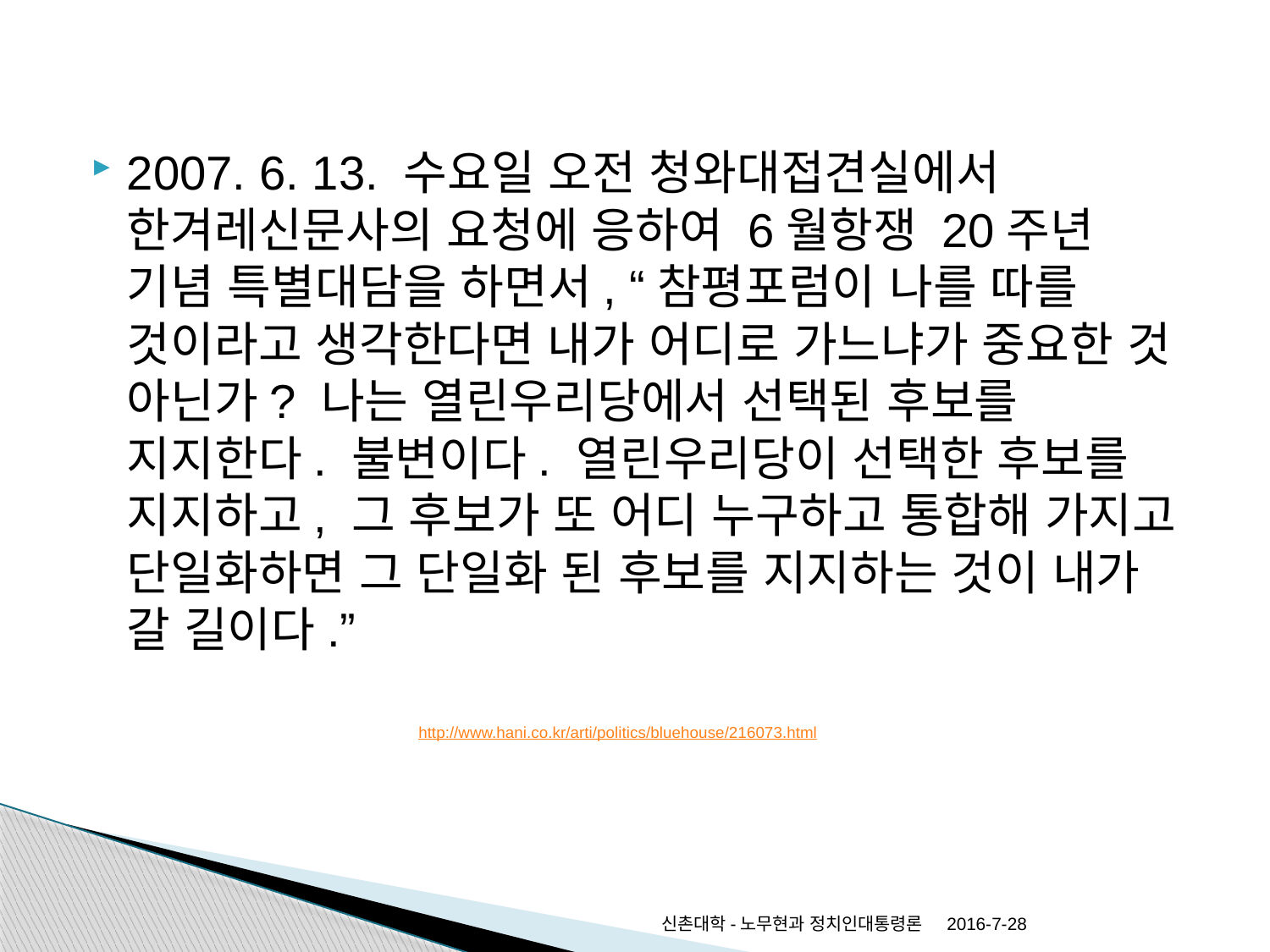

#
2007. 6. 13. 수요일 오전 청와대접견실에서 한겨레신문사의 요청에 응하여 6월항쟁 20주년 기념 특별대담을 하면서, “참평포럼이 나를 따를 것이라고 생각한다면 내가 어디로 가느냐가 중요한 것 아닌가? 나는 열린우리당에서 선택된 후보를 지지한다. 불변이다. 열린우리당이 선택한 후보를 지지하고, 그 후보가 또 어디 누구하고 통합해 가지고 단일화하면 그 단일화 된 후보를 지지하는 것이 내가 갈 길이다.”
http://www.hani.co.kr/arti/politics/bluehouse/216073.html
신촌대학-노무현과 정치인대통령론
2016-7-28